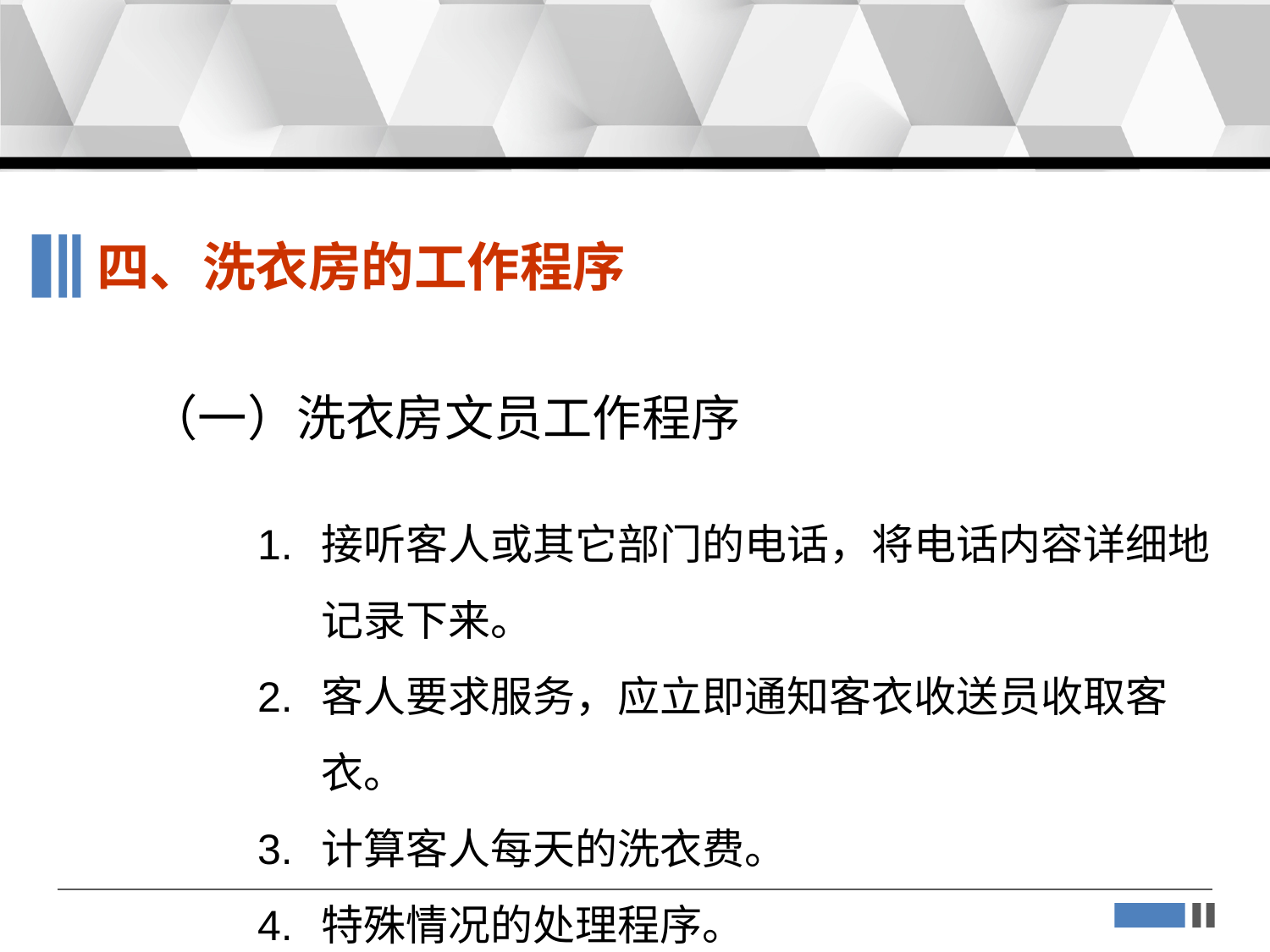

四、洗衣房的工作程序

（一）洗衣房文员工作程序
接听客人或其它部门的电话，将电话内容详细地记录下来。
客人要求服务，应立即通知客衣收送员收取客衣。
计算客人每天的洗衣费。
特殊情况的处理程序。